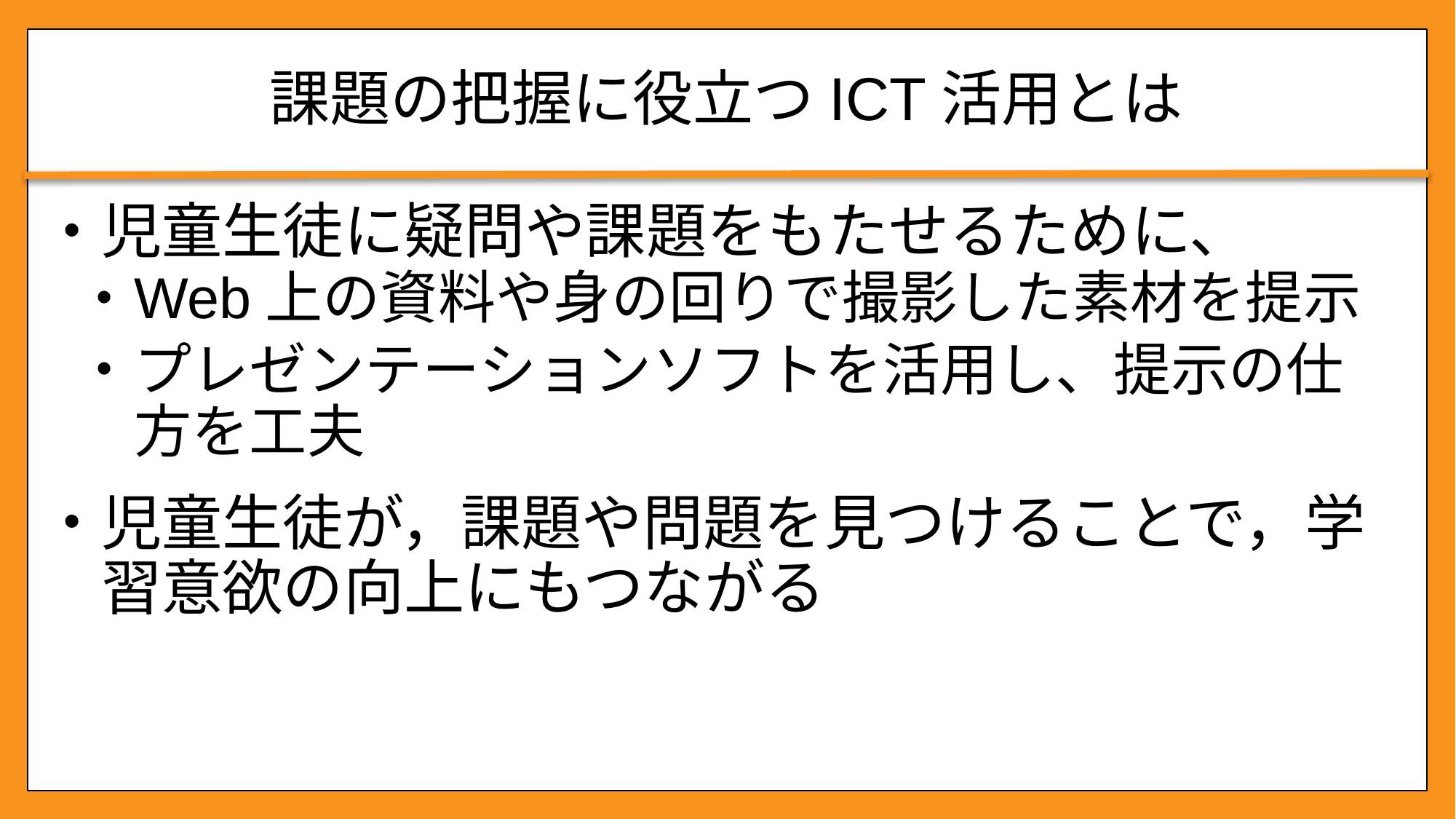

# 課題の把握に役立つICT活用とは
児童生徒に疑問や課題をもたせるために、
Web上の資料や身の回りで撮影した素材を提示
プレゼンテーションソフトを活用し、提示の仕方を工夫
児童生徒が，課題や問題を見つけることで，学習意欲の向上にもつながる